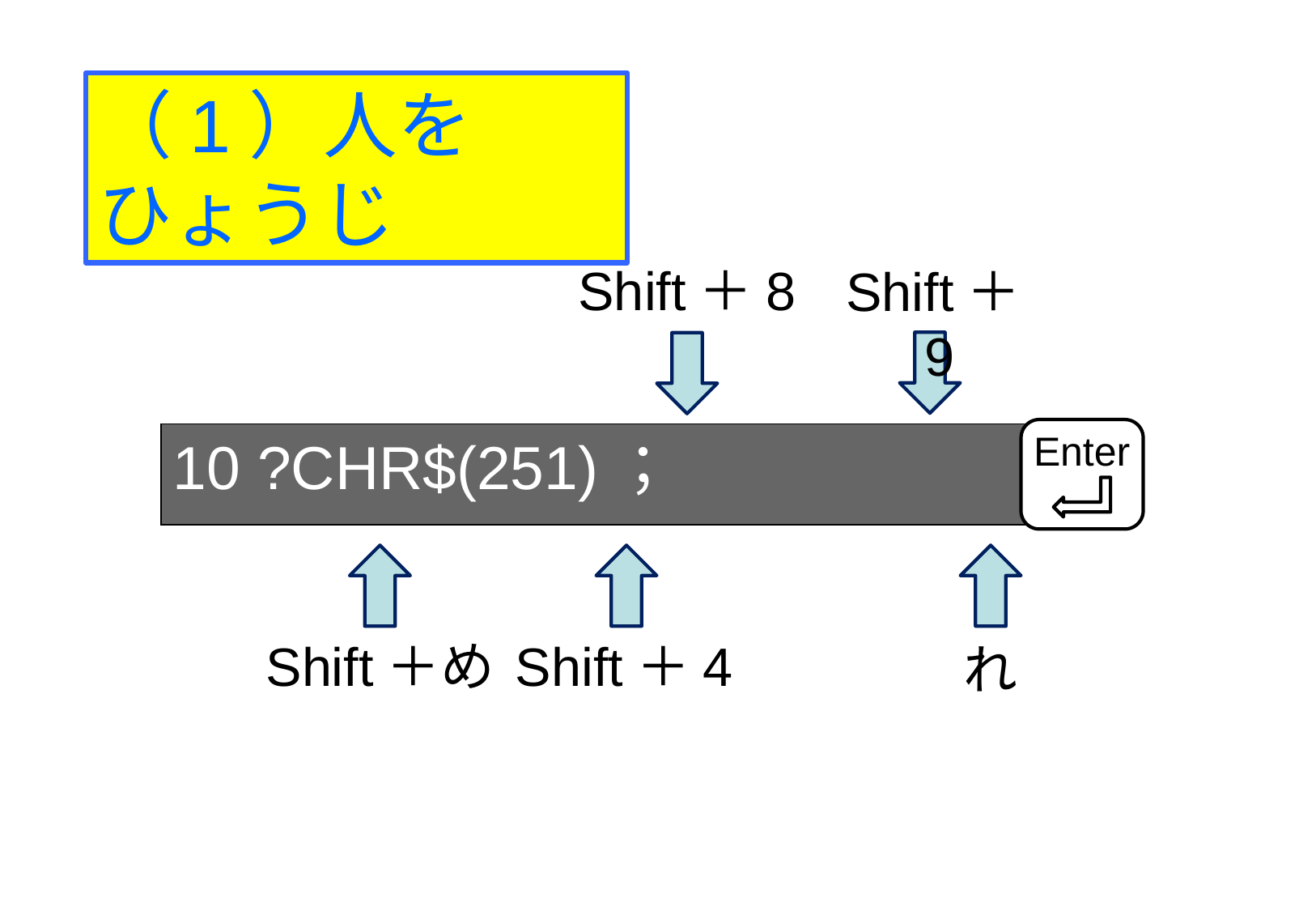

（1）人をひょうじ
Shift＋8
Shift＋9

Enter

10 ?CHR$(251)；

Shift＋め
Shift＋4
れ